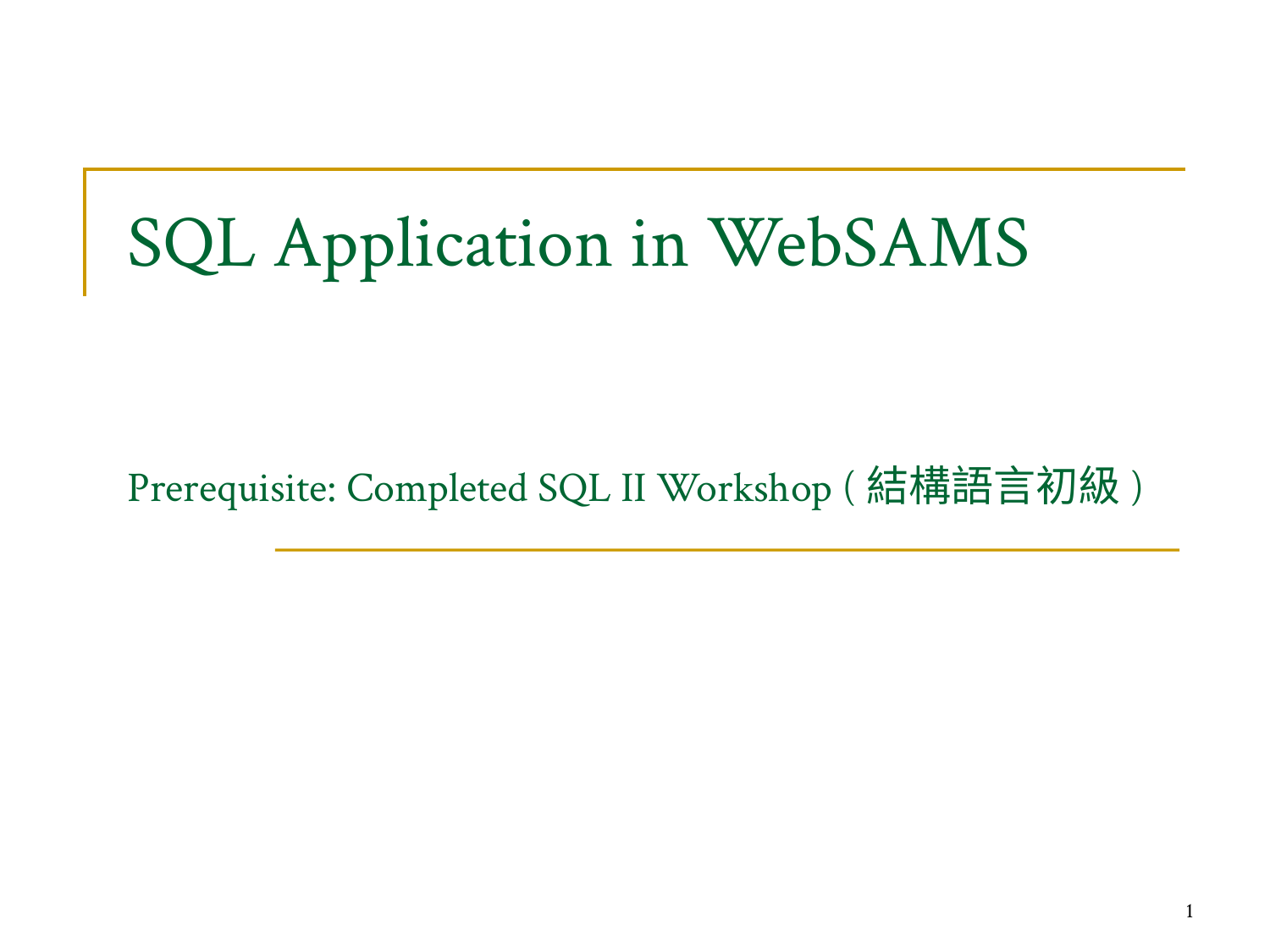

# SQL Application in WebSAMS Prerequisite: Completed SQL II Workshop (結構語言初級)
1